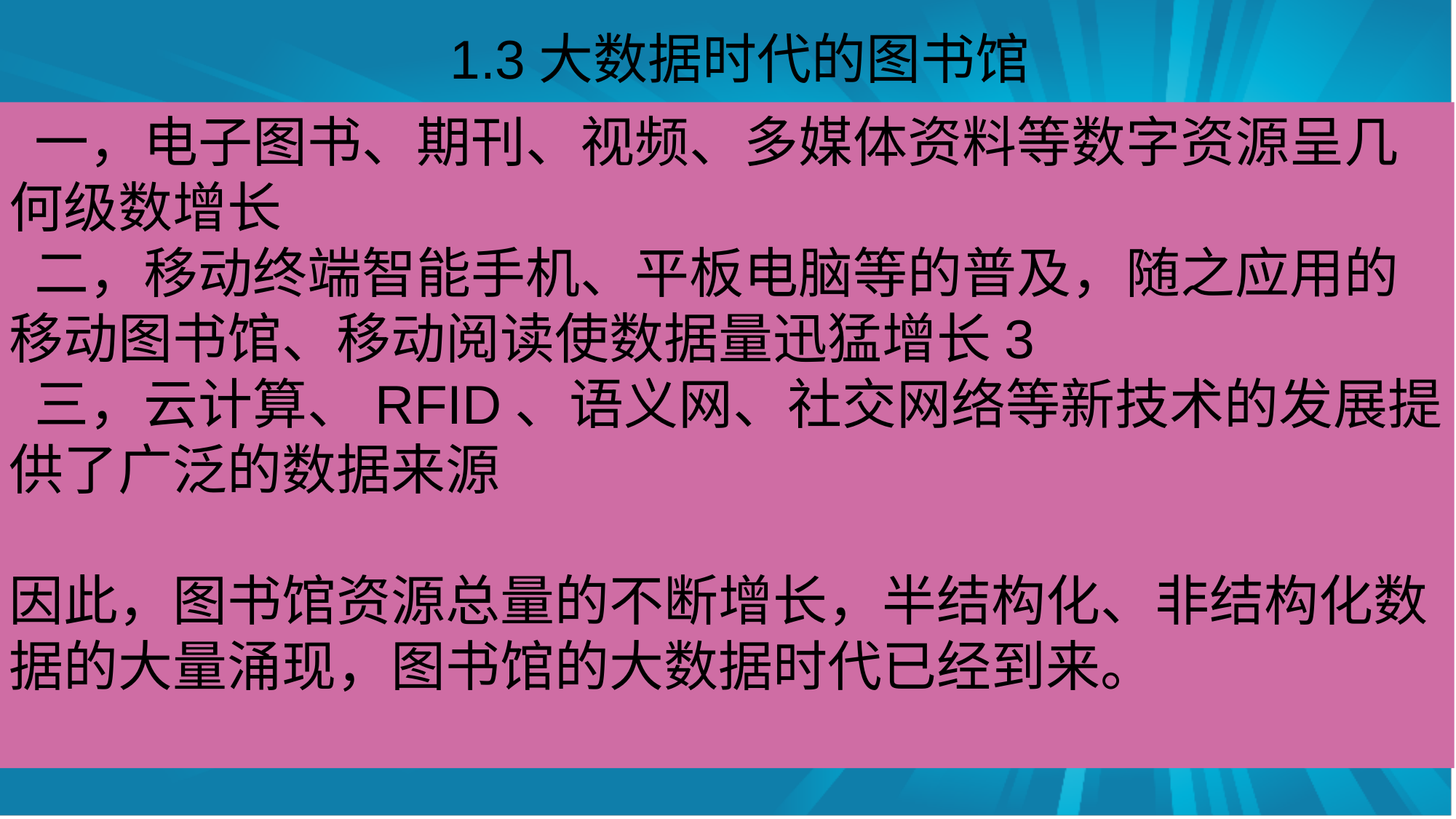

# 1.3大数据时代的图书馆
 一，电子图书、期刊、视频、多媒体资料等数字资源呈几何级数增长
 二，移动终端智能手机、平板电脑等的普及，随之应用的移动图书馆、移动阅读使数据量迅猛增长3
 三，云计算、RFID、语义网、社交网络等新技术的发展提供了广泛的数据来源

因此，图书馆资源总量的不断增长，半结构化、非结构化数据的大量涌现，图书馆的大数据时代已经到来。